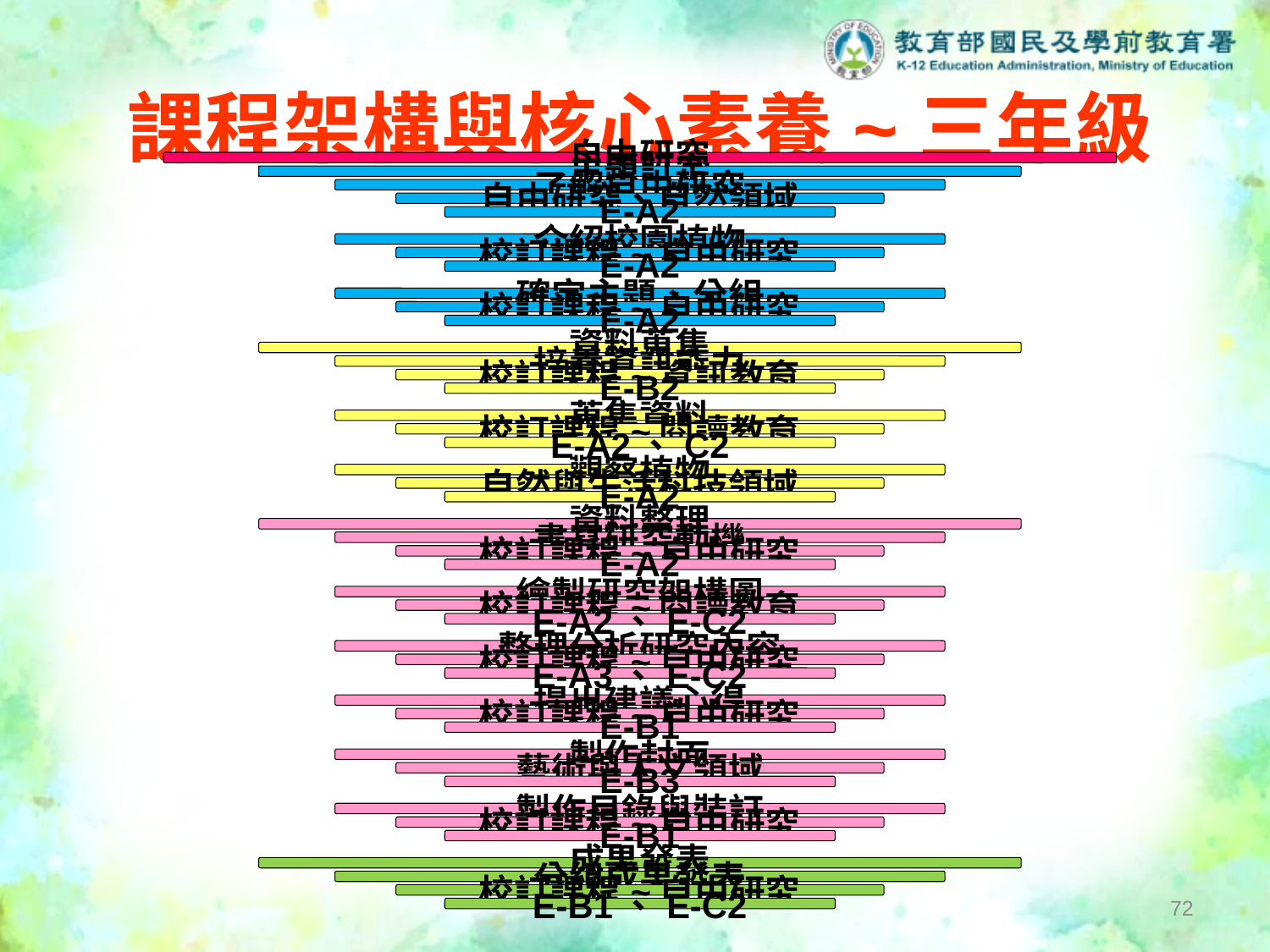

# 課程架構與核心素養~三年級
自由研究
主題訂定
了解自由研究
確定主題、分組
資料整理
書寫研究動機
整理分析研究內容
成果發表
資料蒐集
培養資訊能力
觀察植物
繪製研究架構圖
提出建議心得
分組成果發表
製作封面
自由研究、自然領域
校訂課程~自由研究
校訂課程~資訊教育
自然與生活科技領域
校訂課程~自由研究
校訂課程~閱讀教育
校訂課程~自由研究
校訂課程~自由研究
藝術與人文領域
校訂課程~自由研究
E-A2
E-A2
E-B2
E-A2
E-A2
E-A2、E-C2
E-A3、E-C2
E-B1
E-B3
E-B1、E-C2
介紹校園植物
校訂課程~自由研究
E-A2
蒐集資料
校訂課程~閱讀教育
製作目錄與裝訂
校訂課程~自由研究
E-B1
72